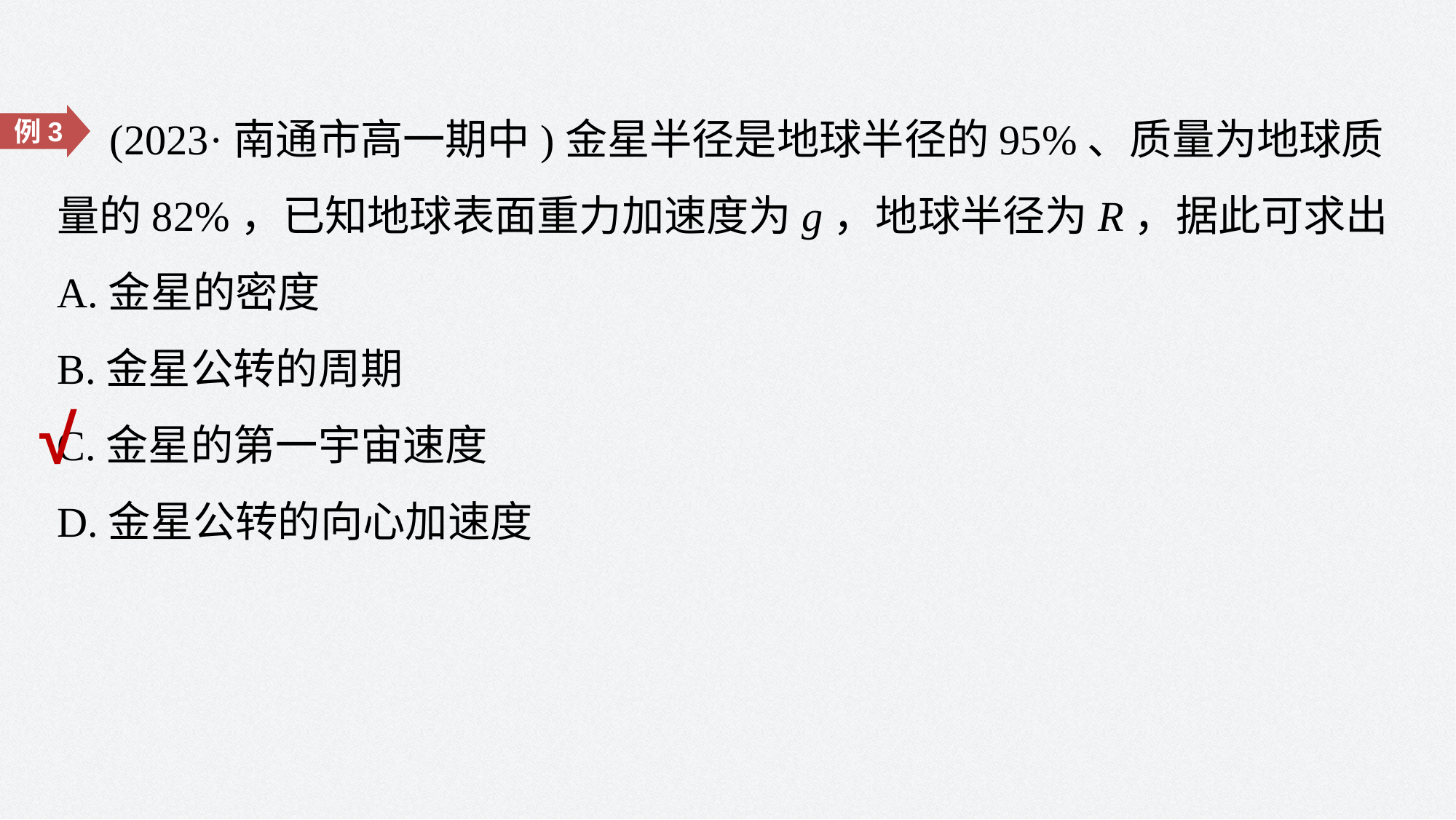

(2023·南通市高一期中)金星半径是地球半径的95%、质量为地球质量的82%，已知地球表面重力加速度为g，地球半径为R，据此可求出
A.金星的密度
B.金星公转的周期
C.金星的第一宇宙速度
D.金星公转的向心加速度

例3
√